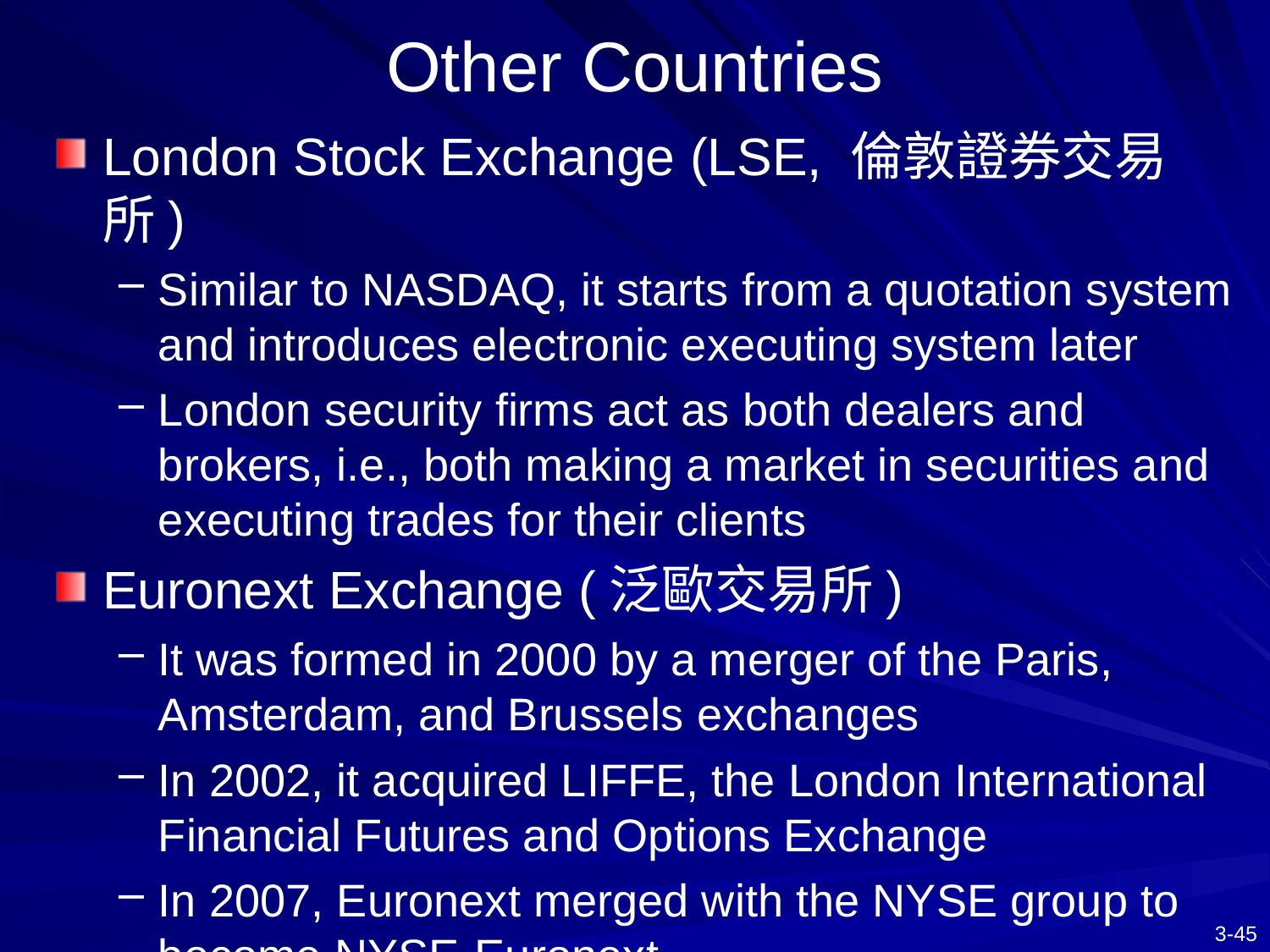

# Other Countries
London Stock Exchange (LSE, 倫敦證券交易所)
Similar to NASDAQ, it starts from a quotation system and introduces electronic executing system later
London security firms act as both dealers and brokers, i.e., both making a market in securities and executing trades for their clients
Euronext Exchange (泛歐交易所)
It was formed in 2000 by a merger of the Paris, Amsterdam, and Brussels exchanges
In 2002, it acquired LIFFE, the London International Financial Futures and Options Exchange
In 2007, Euronext merged with the NYSE group to become NYSE-Euronext